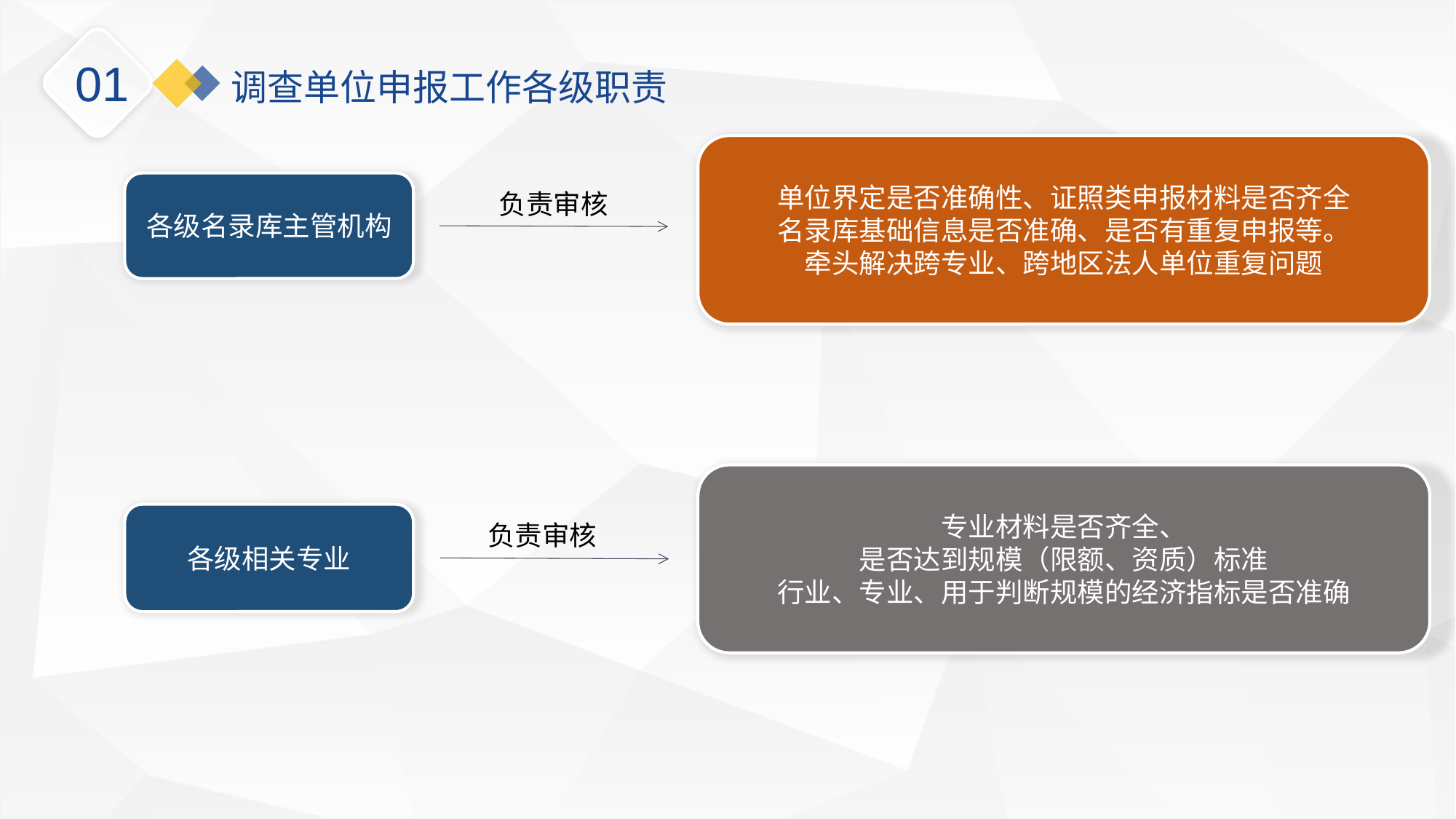

01
调查单位申报工作各级职责

单位界定是否准确性、证照类申报材料是否齐全
名录库基础信息是否准确、是否有重复申报等。
牵头解决跨专业、跨地区法人单位重复问题
各级名录库主管机构
负责审核
专业材料是否齐全、
是否达到规模（限额、资质）标准
行业、专业、用于判断规模的经济指标是否准确
各级相关专业
负责审核
6